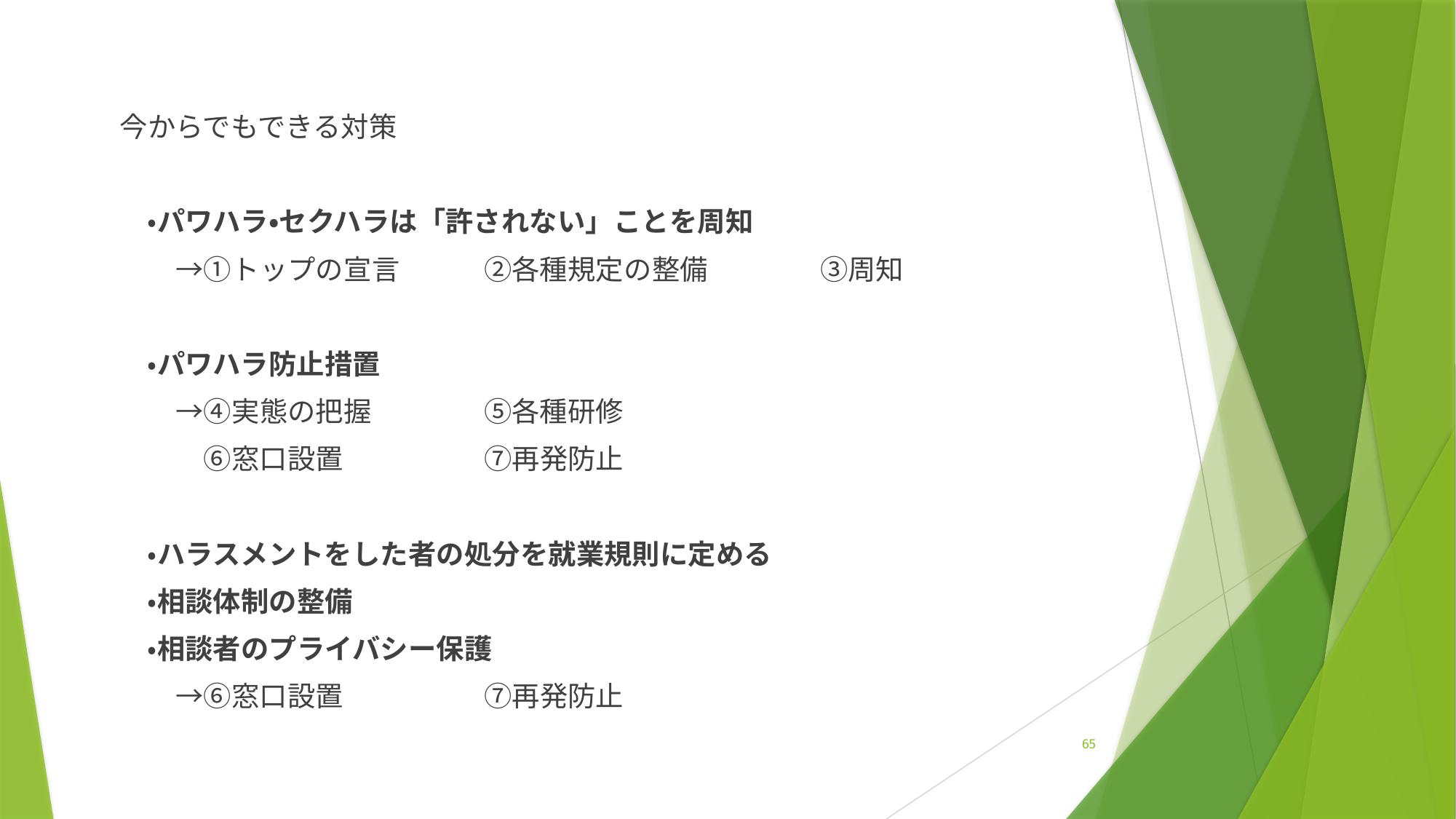

今からでもできる対策

　　・パワハラ・セクハラは「許されない」ことを周知
　　　→①トップの宣言　　　②各種規定の整備　　　　③周知

　　・パワハラ防止措置
　　　→④実態の把握　　　　⑤各種研修
　　　　⑥窓口設置　　　　　⑦再発防止

　　・ハラスメントをした者の処分を就業規則に定める
　　・相談体制の整備
　　・相談者のプライバシー保護
　　　→⑥窓口設置　　　　　⑦再発防止
65